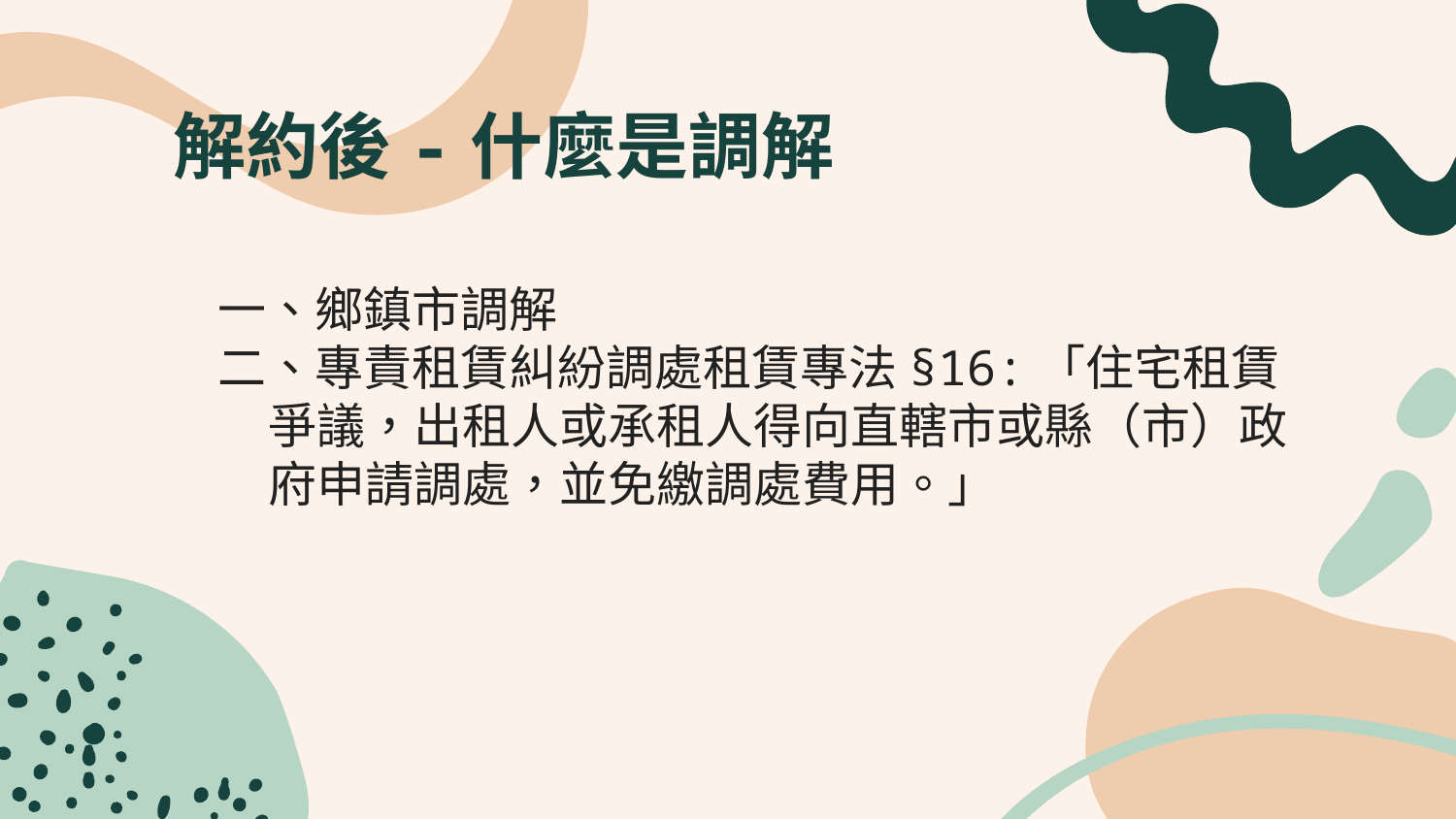

# 解約後-什麼是調解
一、鄉鎮市調解
二、專責租賃糾紛調處租賃專法§16:「住宅租賃爭議，出租人或承租人得向直轄市或縣（市）政府申請調處，並免繳調處費用。」